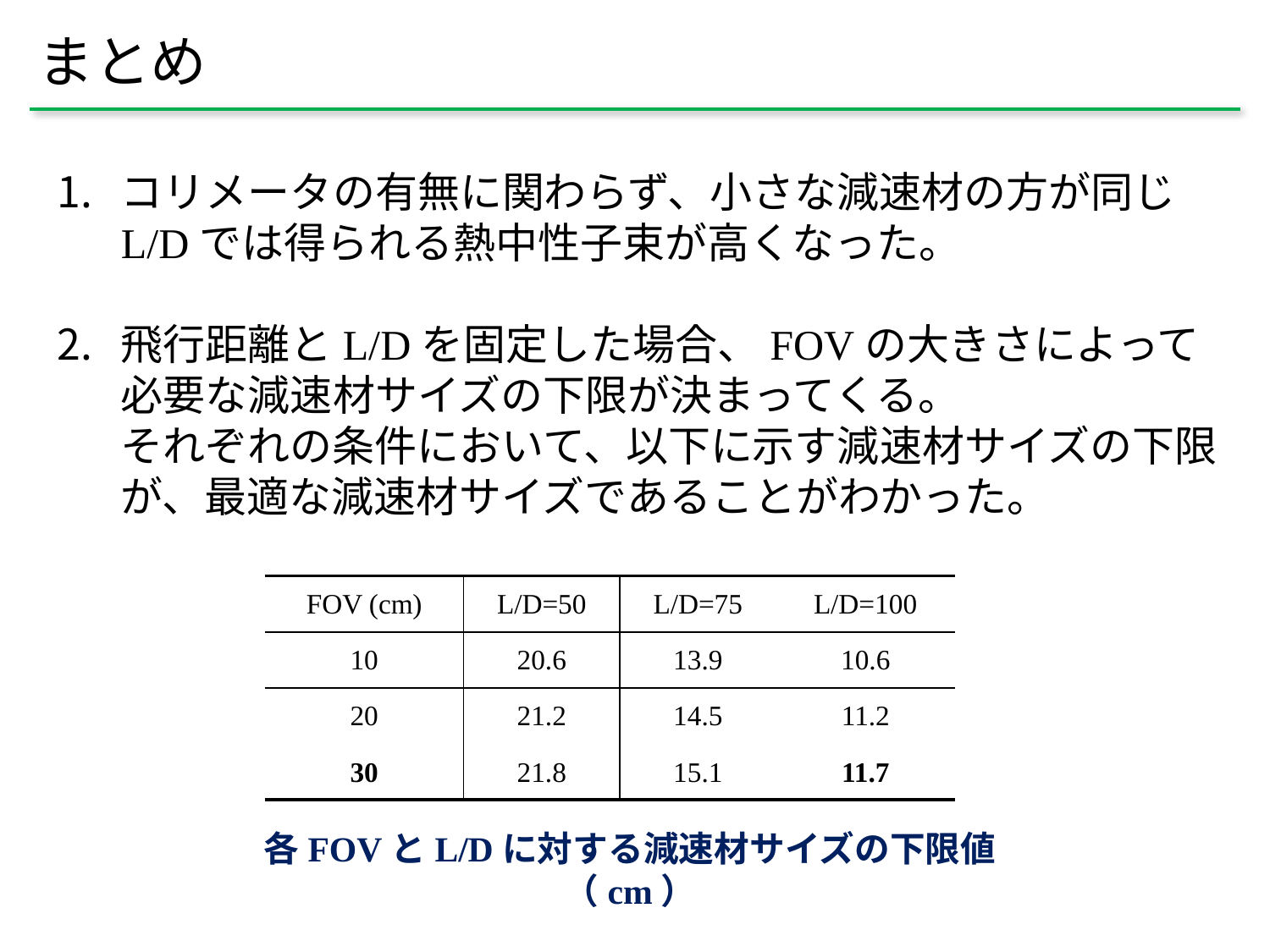

# まとめ
コリメータの有無に関わらず、小さな減速材の方が同じL/Dでは得られる熱中性子束が高くなった。

飛行距離とL/Dを固定した場合、FOVの大きさによって必要な減速材サイズの下限が決まってくる。
それぞれの条件において、以下に示す減速材サイズの下限が、最適な減速材サイズであることがわかった。
| FOV (cm) | L/D=50 | L/D=75 | L/D=100 |
| --- | --- | --- | --- |
| 10 | 20.6 | 13.9 | 10.6 |
| 20 | 21.2 | 14.5 | 11.2 |
| 30 | 21.8 | 15.1 | 11.7 |
各FOVとL/Dに対する減速材サイズの下限値（cm）